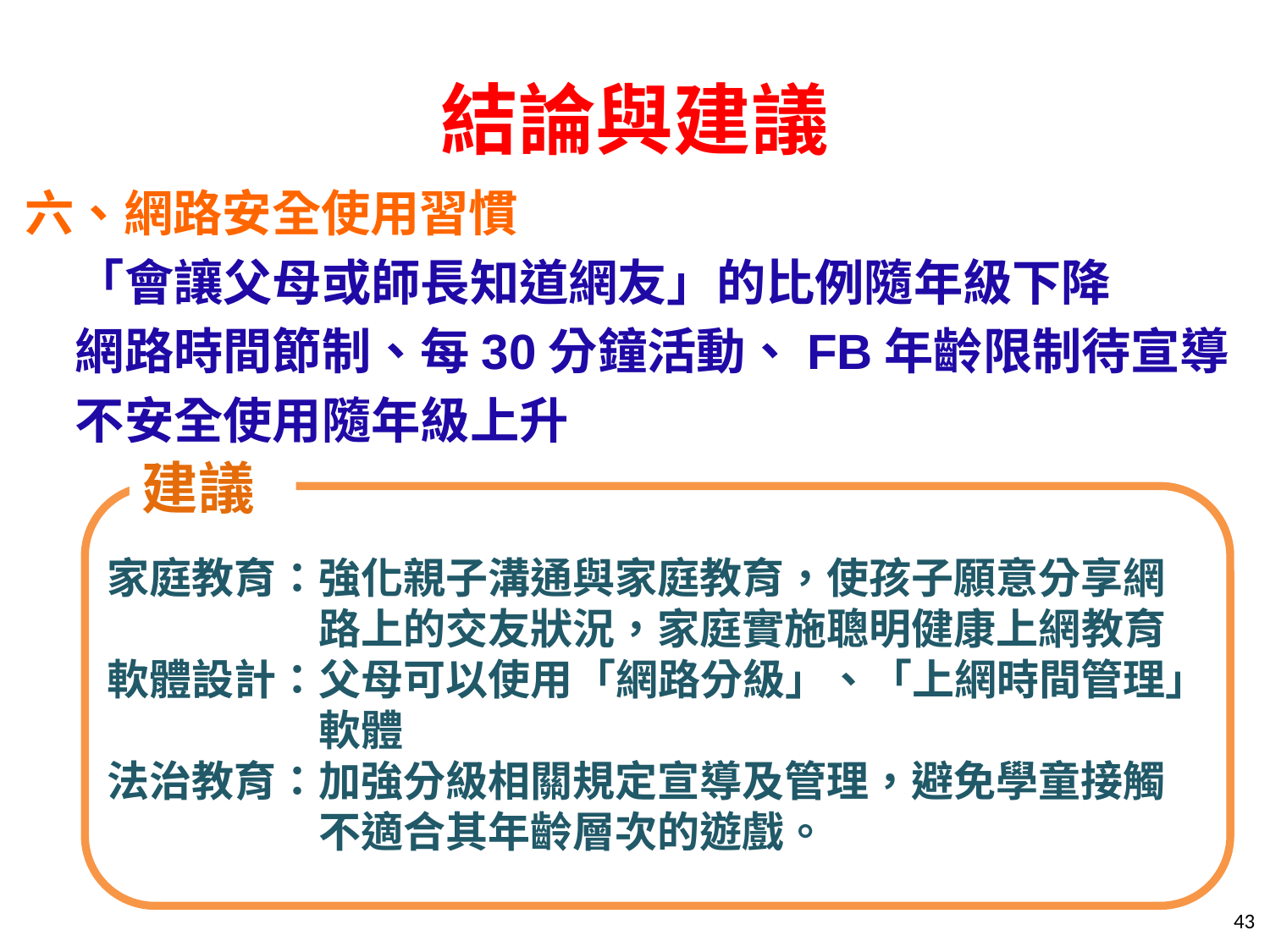

# 結論與建議
六、網路安全使用習慣
「會讓父母或師長知道網友」的比例隨年級下降
網路時間節制、每30分鐘活動、FB年齡限制待宣導
不安全使用隨年級上升
建議

家庭教育：強化親子溝通與家庭教育，使孩子願意分享網
	　　路上的交友狀況，家庭實施聰明健康上網教育
軟體設計：父母可以使用「網路分級」、「上網時間管理」
　　　　　軟體
法治教育：加強分級相關規定宣導及管理，避免學童接觸
　　　　　不適合其年齡層次的遊戲。
43